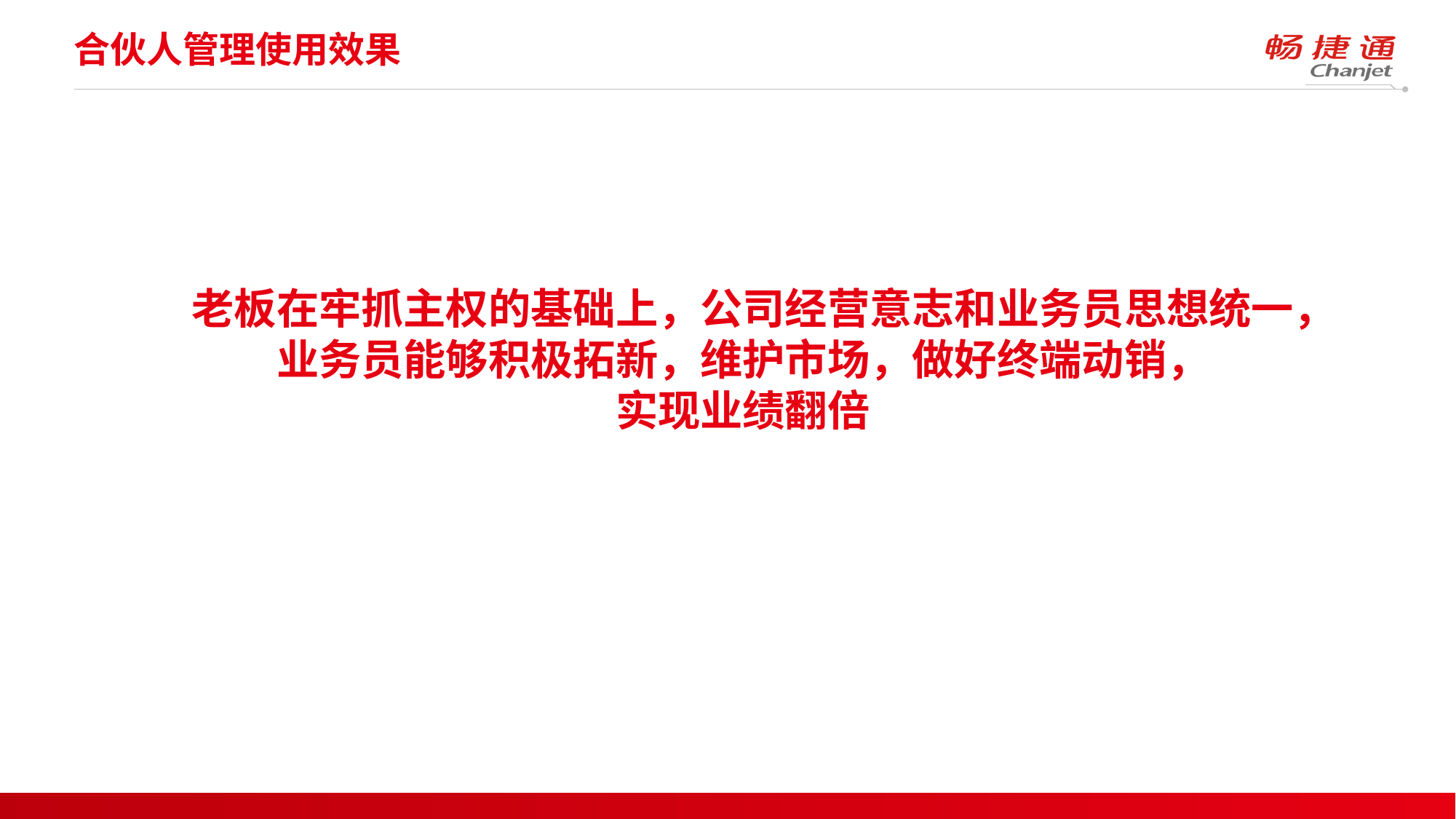

# 合伙人管理使用效果
老板在牢抓主权的基础上，公司经营意志和业务员思想统一，业务员能够积极拓新，维护市场，做好终端动销，
实现业绩翻倍